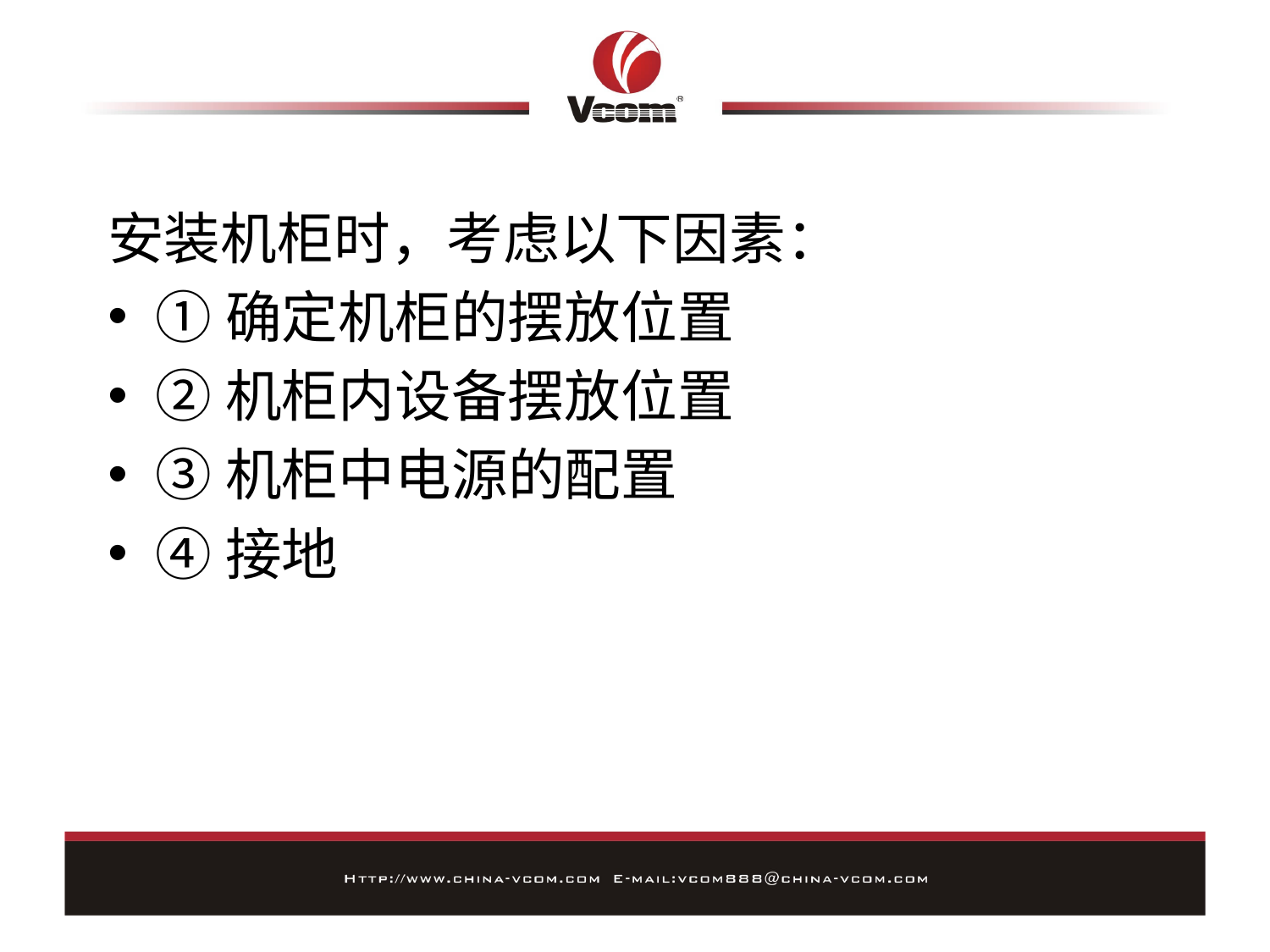

#
安装机柜时，考虑以下因素：
①确定机柜的摆放位置
②机柜内设备摆放位置
③机柜中电源的配置
④接地